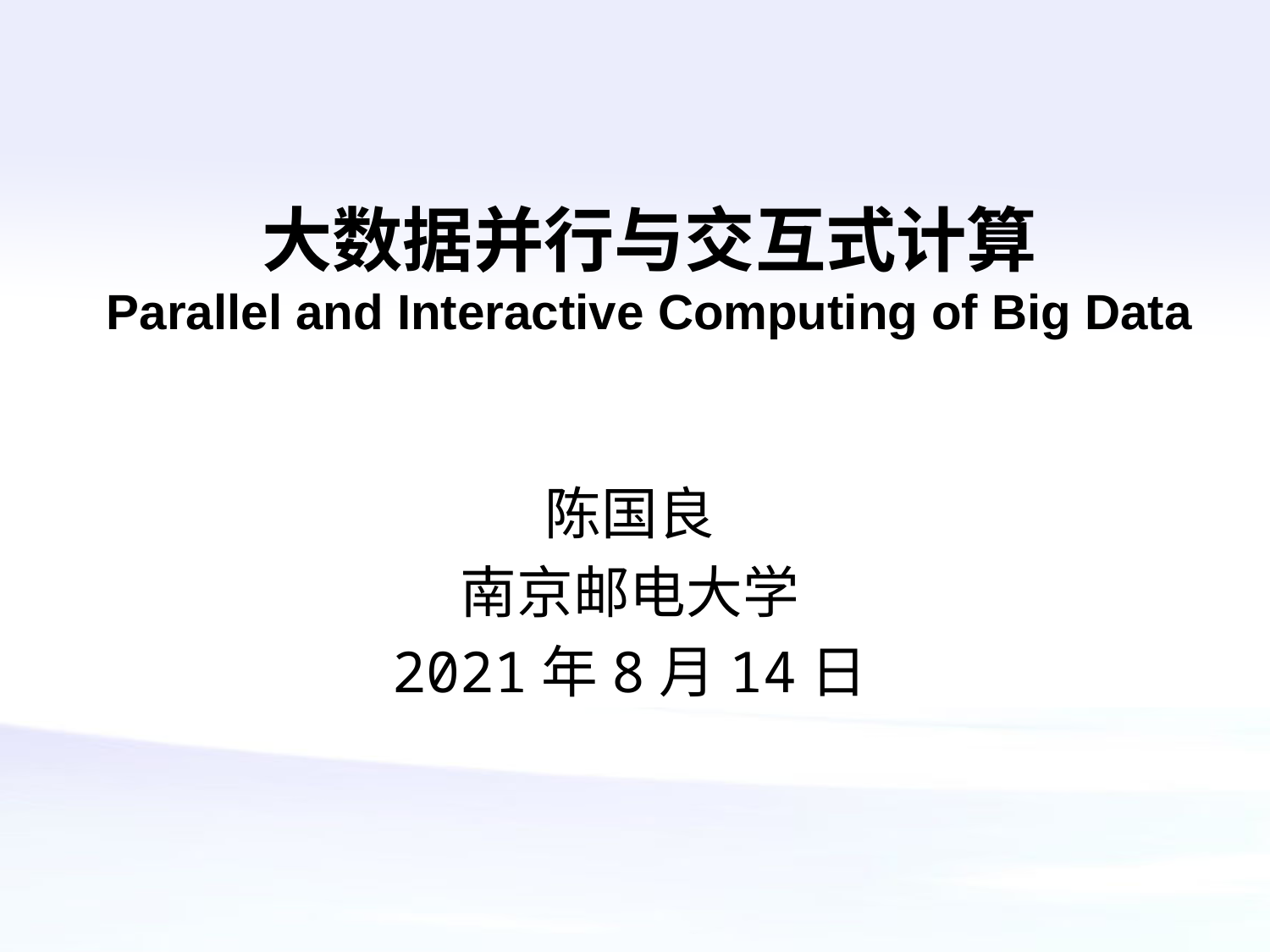

# 大数据并行与交互式计算 Parallel and Interactive Computing of Big Data
陈国良
南京邮电大学
2021年8月14日